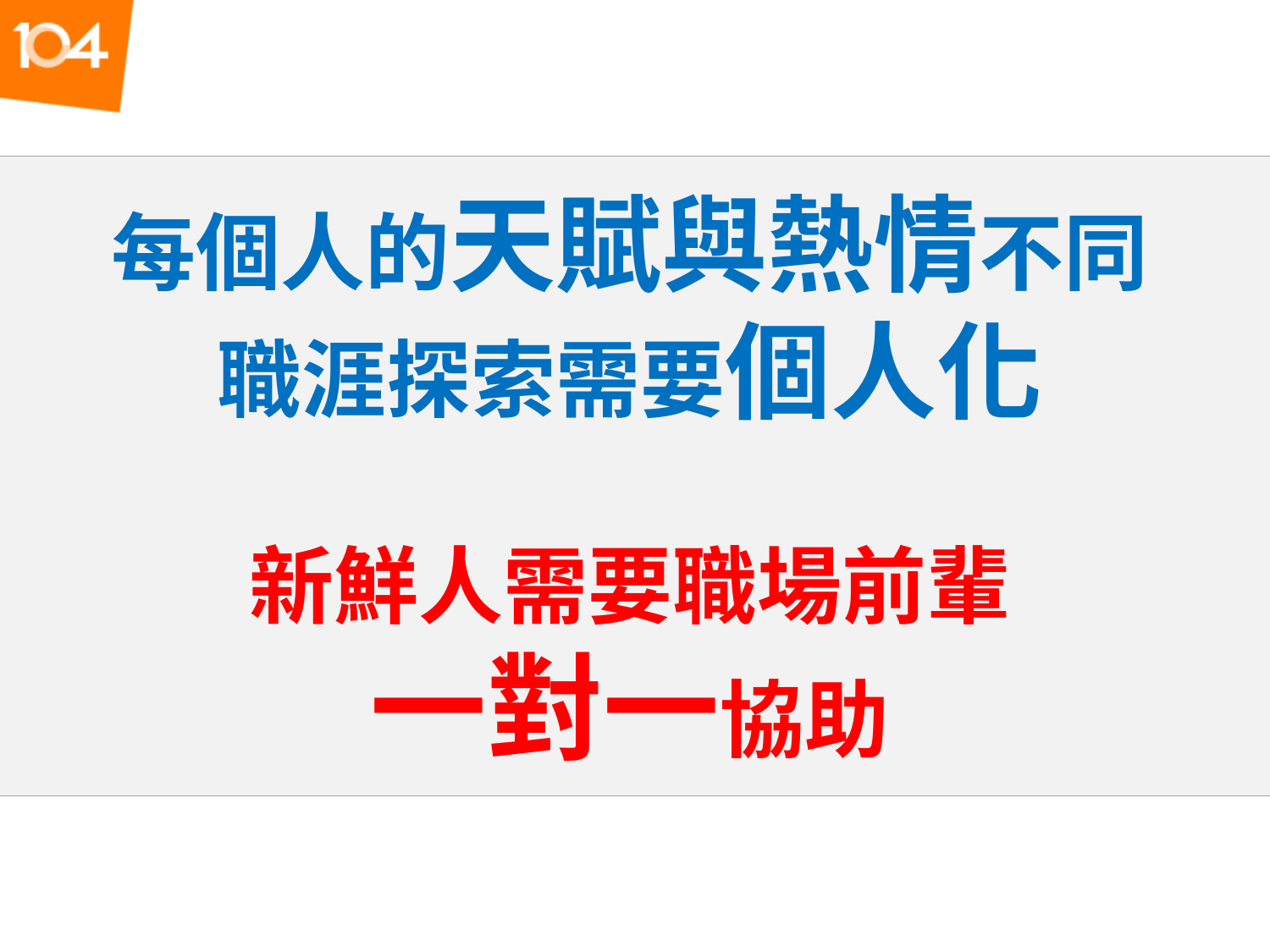

每個人的天賦與熱情不同
職涯探索需要個人化

新鮮人需要職場前輩
一對一協助